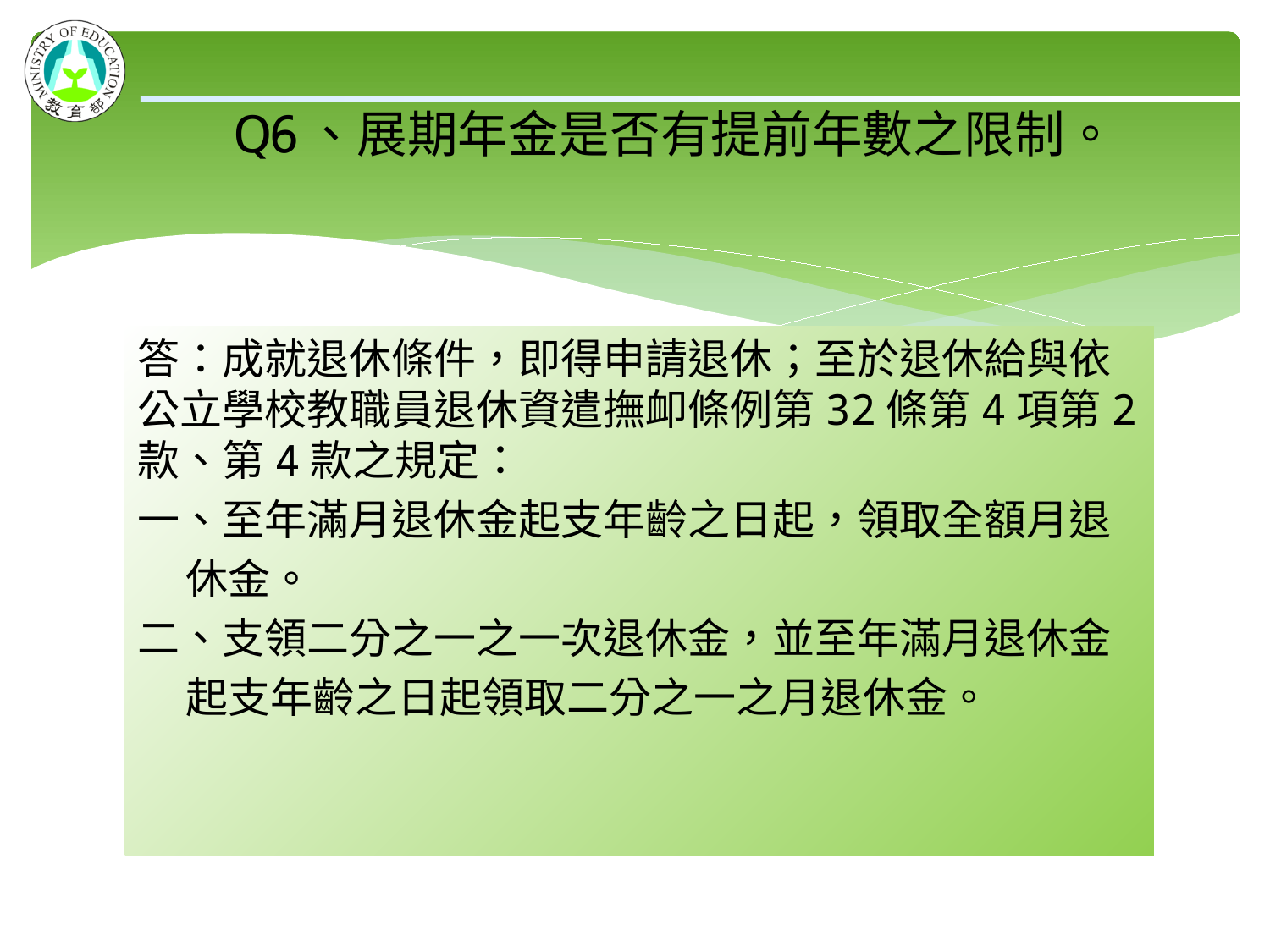

# Q6、展期年金是否有提前年數之限制。
答：成就退休條件，即得申請退休；至於退休給與依公立學校教職員退休資遣撫卹條例第32條第4項第2款、第4款之規定：
一、至年滿月退休金起支年齡之日起，領取全額月退
    休金。
二、支領二分之一之一次退休金，並至年滿月退休金
    起支年齡之日起領取二分之一之月退休金。